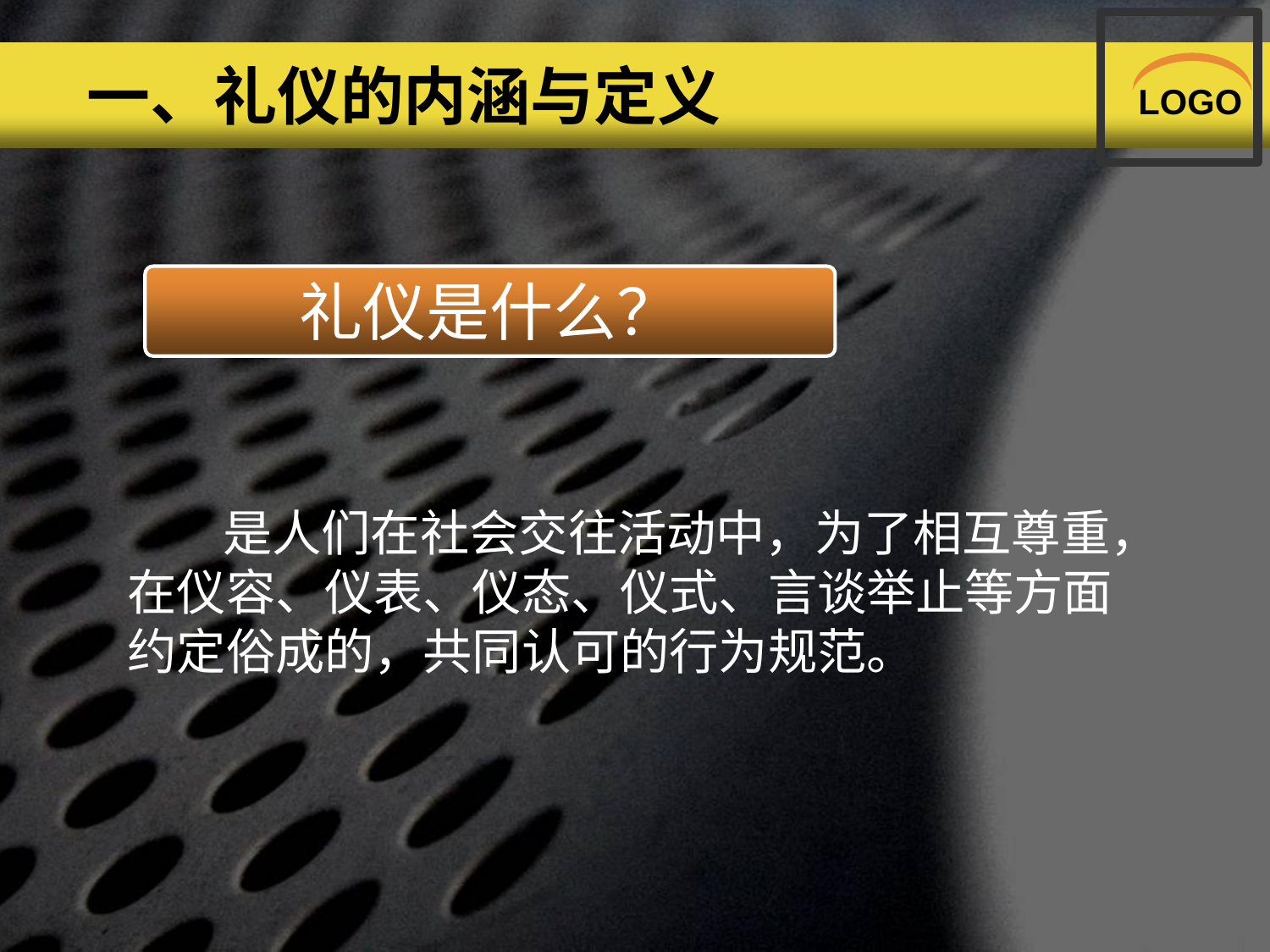

# 一、礼仪的内涵与定义
LOGO

礼仪是什么？
是人们在社会交往活动中，为了相互尊重， 在仪容、仪表、仪态、仪式、言谈举止等方面 约定俗成的，共同认可的行为规范。